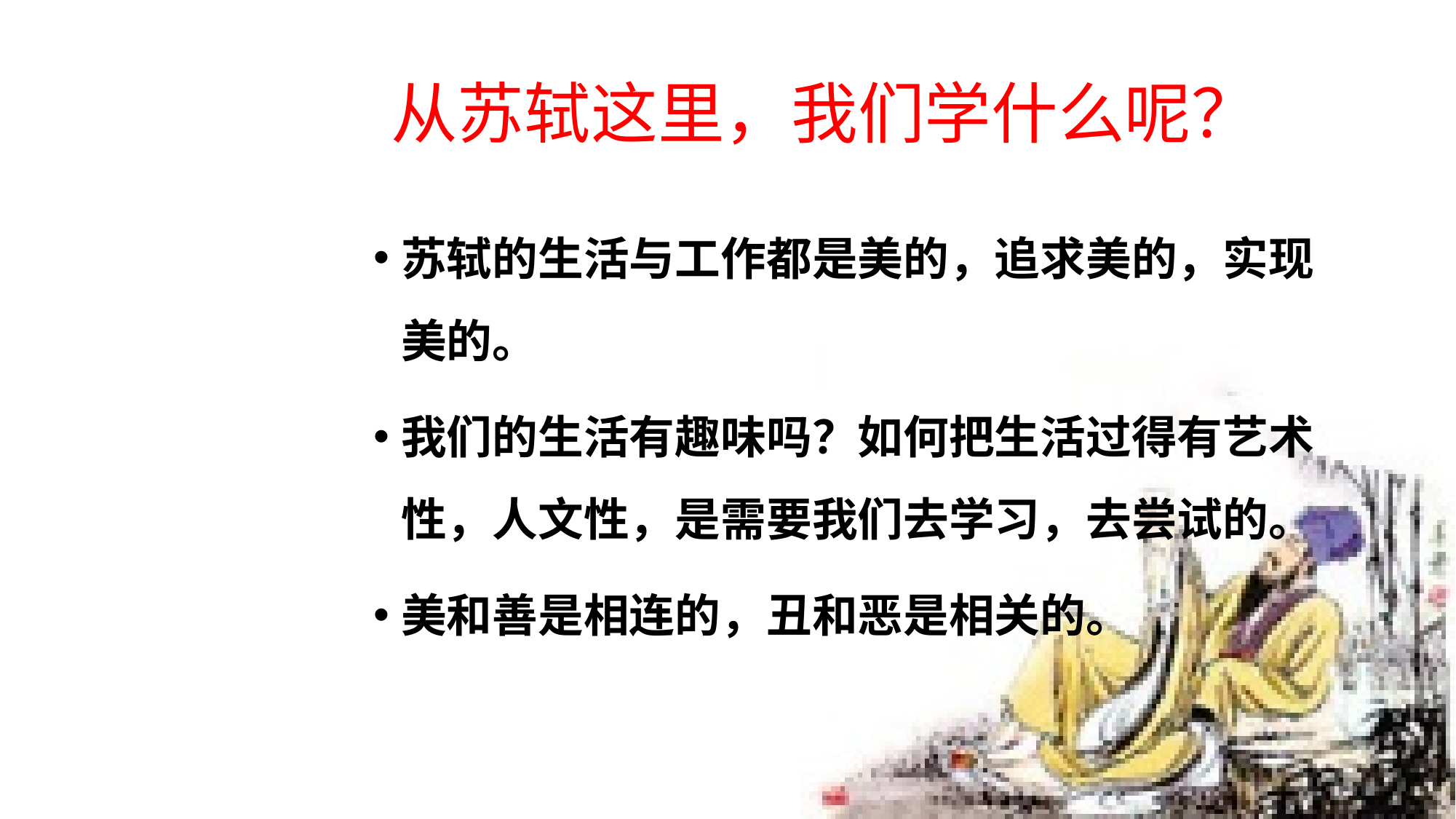

# 从苏轼这里，我们学什么呢？
苏轼的生活与工作都是美的，追求美的，实现美的。
我们的生活有趣味吗？如何把生活过得有艺术性，人文性，是需要我们去学习，去尝试的。
美和善是相连的，丑和恶是相关的。